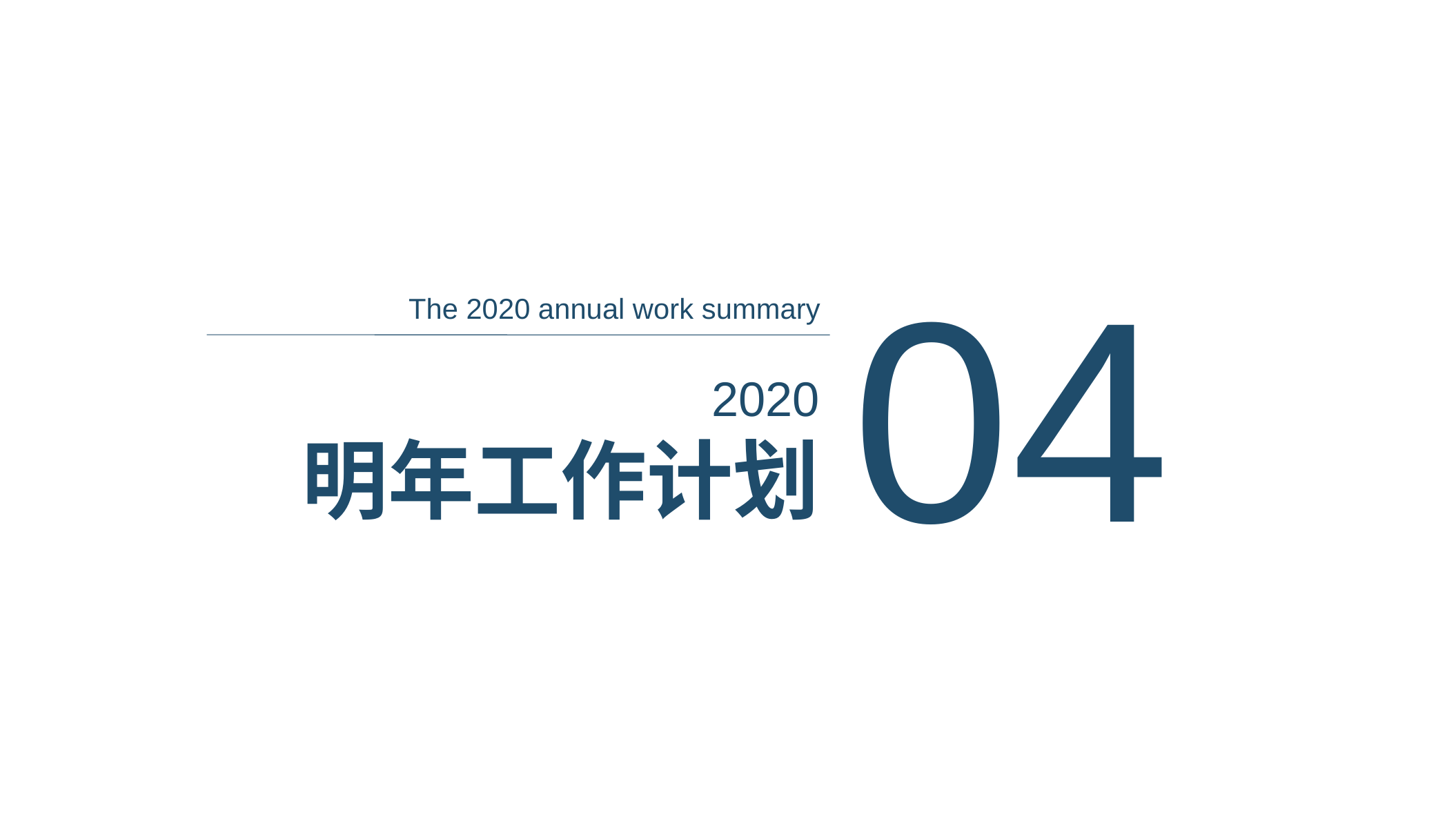

04
The 2020 annual work summary

2020
明年工作计划